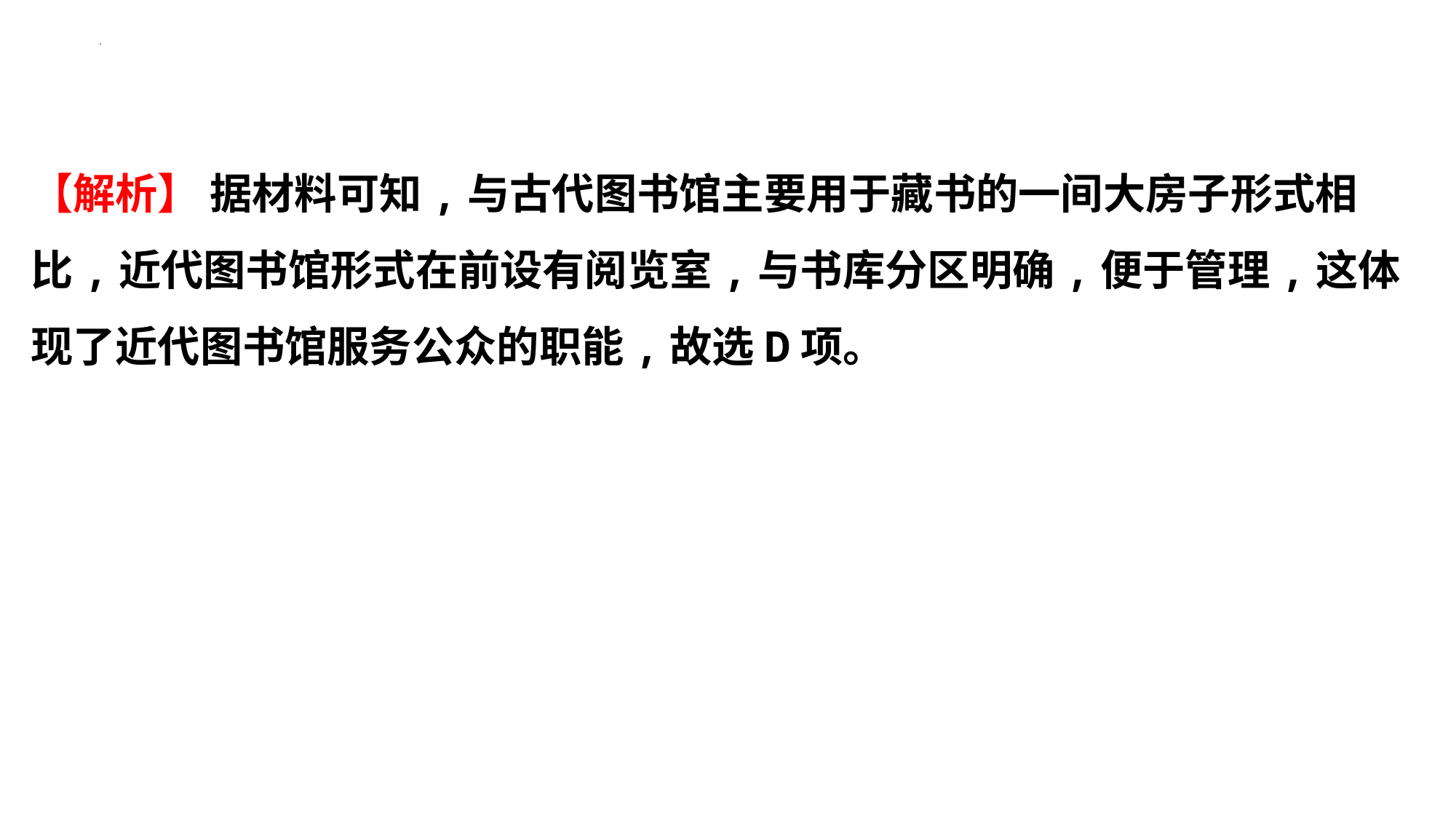

【解析】 据材料可知,与古代图书馆主要用于藏书的一间大房子形式相比,近代图书馆形式在前设有阅览室,与书库分区明确,便于管理,这体现了近代图书馆服务公众的职能,故选D项。